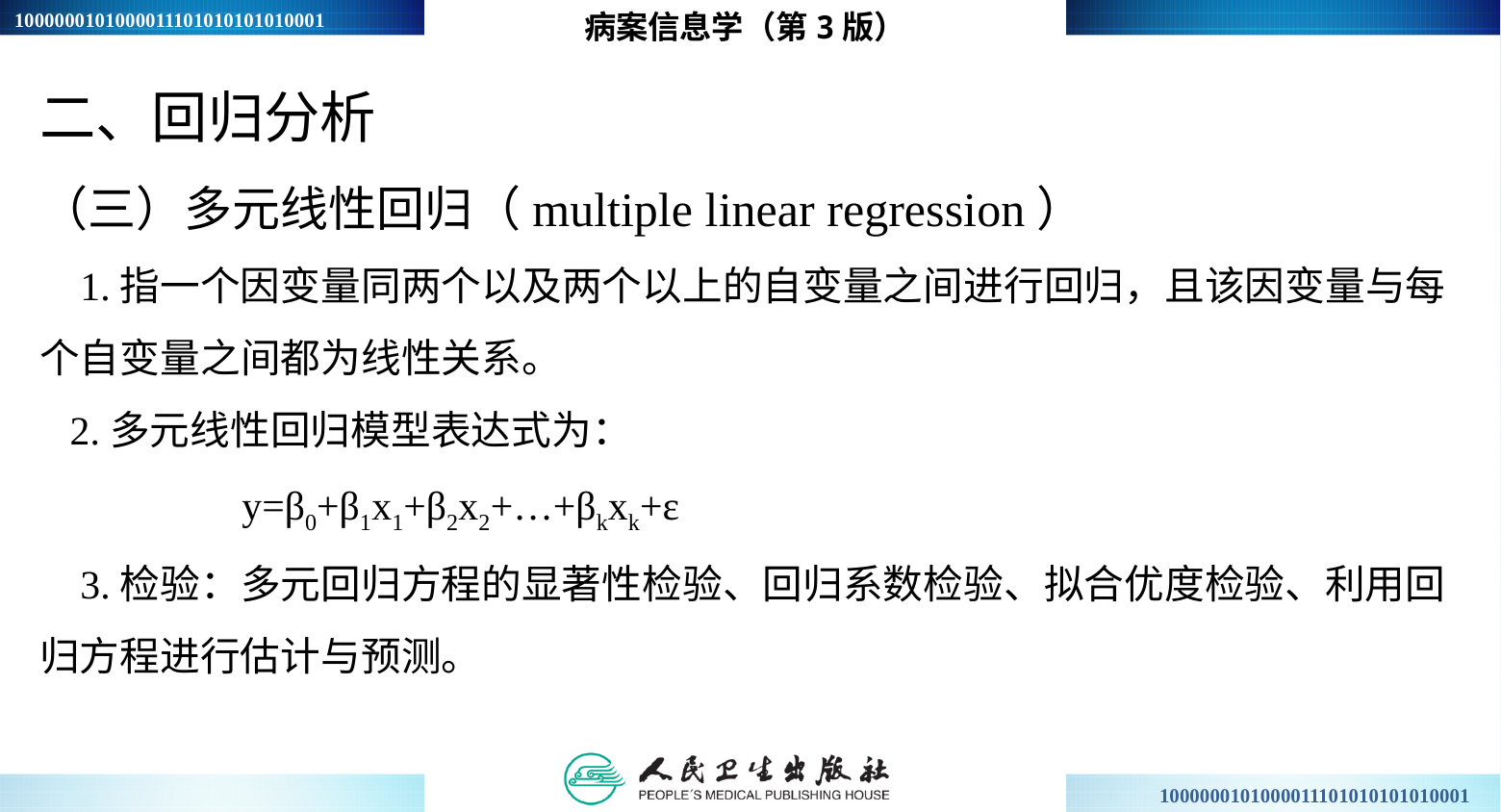

病案信息学（第3版）
二、回归分析
（三）多元线性回归（multiple linear regression）
    1.指一个因变量同两个以及两个以上的自变量之间进行回归，且该因变量与每个自变量之间都为线性关系。
   2.多元线性回归模型表达式为：
                    y=β0+β1x1+β2x2+…+βkxk+ε
    3.检验：多元回归方程的显著性检验、回归系数检验、拟合优度检验、利用回归方程进行估计与预测。